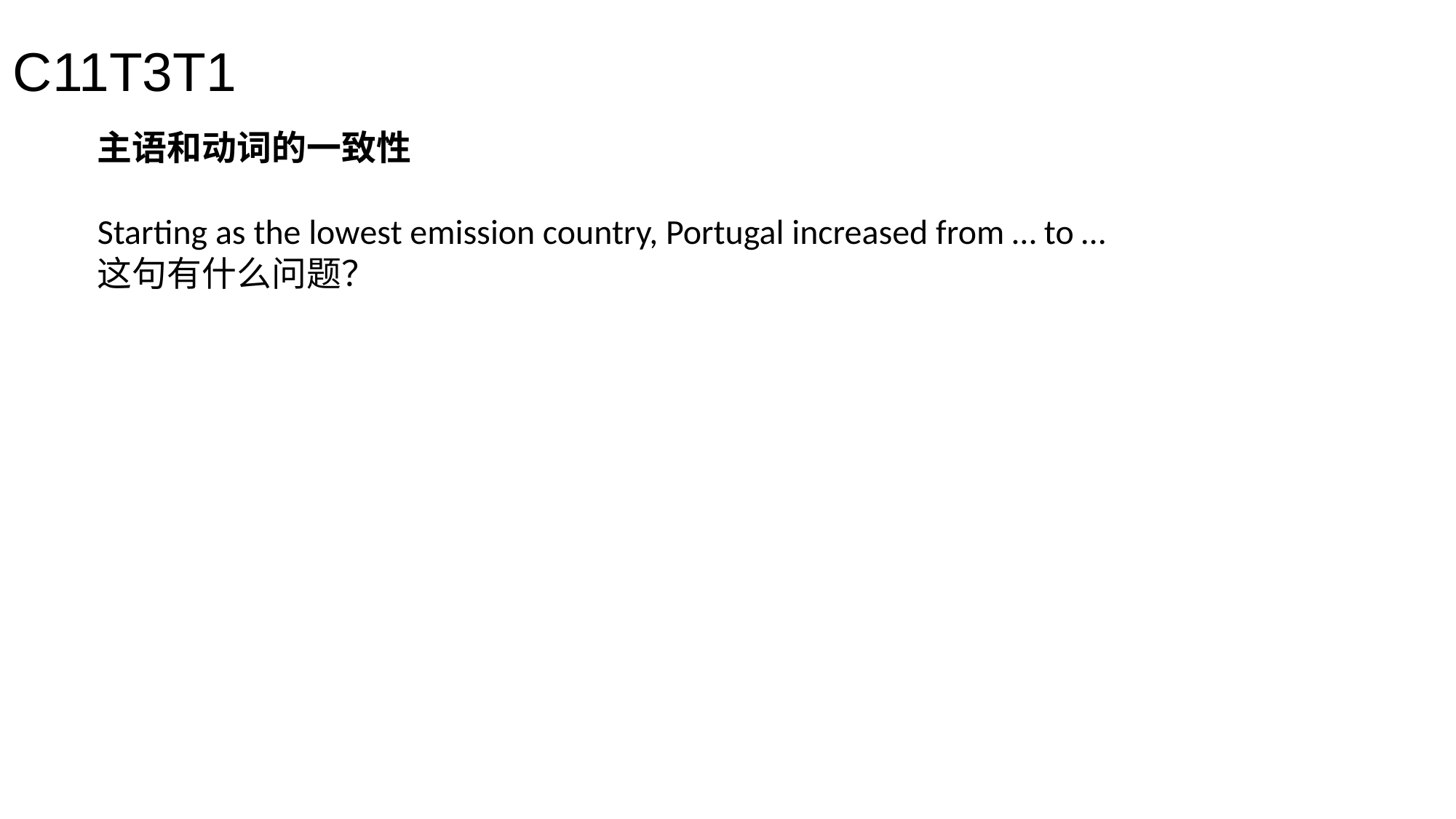

C11T3T1
主语和动词的一致性

Starting as the lowest emission country, Portugal increased from … to …
这句有什么问题？